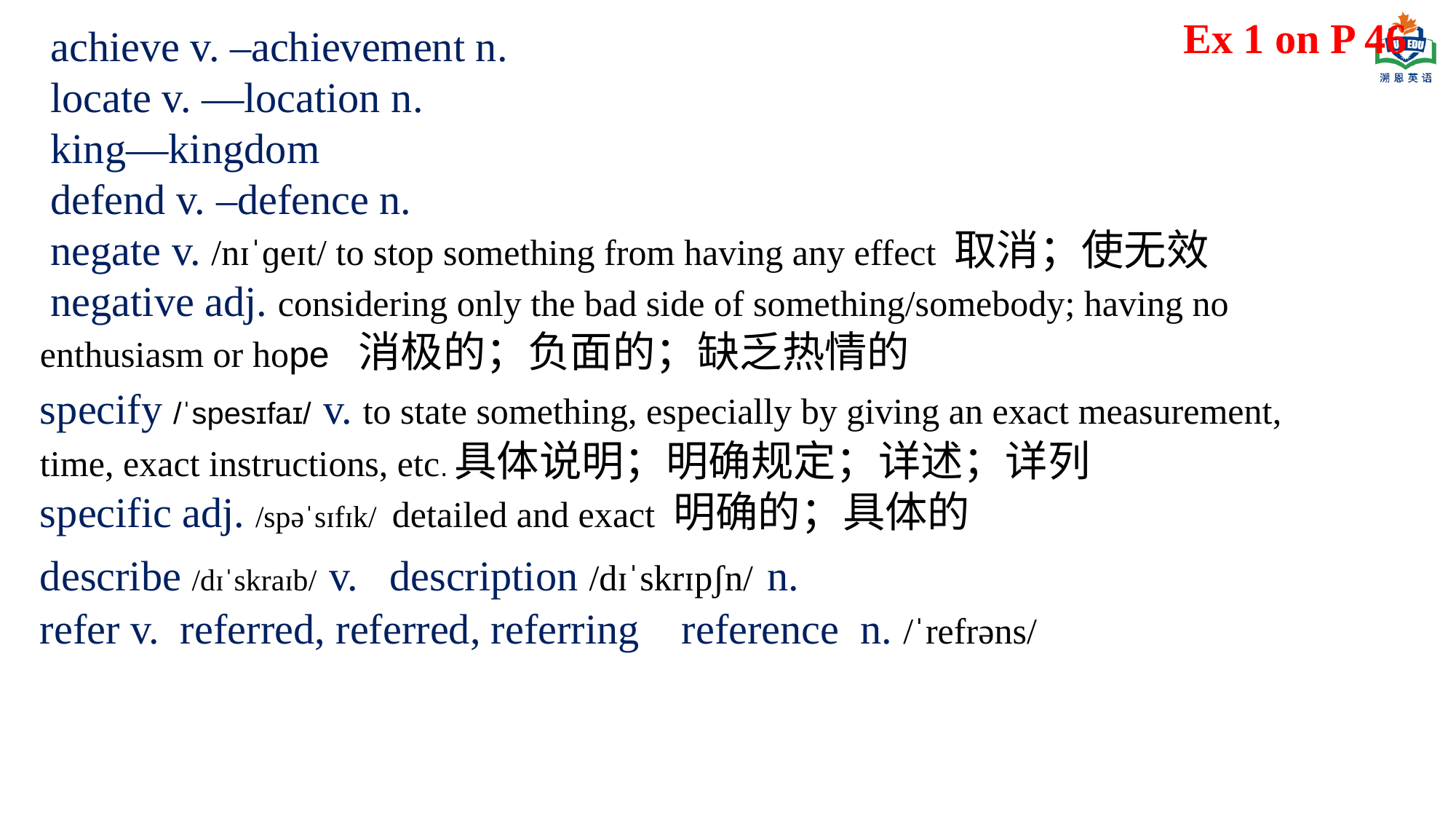

Ex 1 on P 46
 achieve v. –achievement n.
 locate v. —location n.
 king—kingdom
 defend v. –defence n.
 negate v. /nɪˈɡeɪt/ to stop something from having any effect 取消；使无效
 negative adj. considering only the bad side of something/somebody; having no enthusiasm or hope  消极的；负面的；缺乏热情的
specify /ˈspesɪfaɪ/ v. to state something, especially by giving an exact measurement, time, exact instructions, etc.具体说明；明确规定；详述；详列
specific adj. /spəˈsɪfɪk/  detailed and exact 明确的；具体的
describe /dɪˈskraɪb/ v.   description /dɪˈskrɪpʃn/ n.
refer v.  referred, referred, referring    reference  n. /ˈrefrəns/